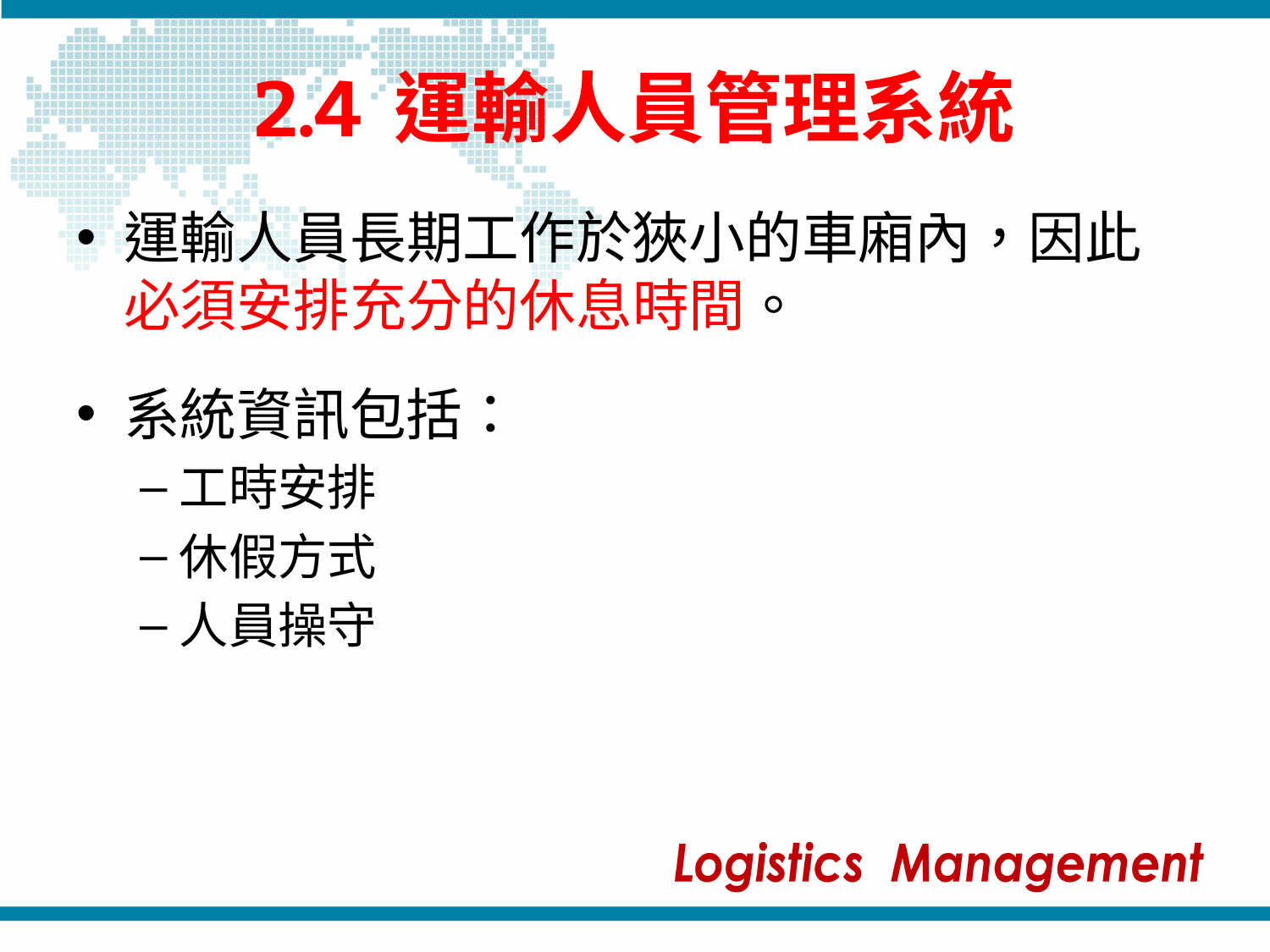

# 2.4 運輸人員管理系統
運輸人員長期工作於狹小的車廂內，因此必須安排充分的休息時間。

系統資訊包括：
工時安排
休假方式
人員操守